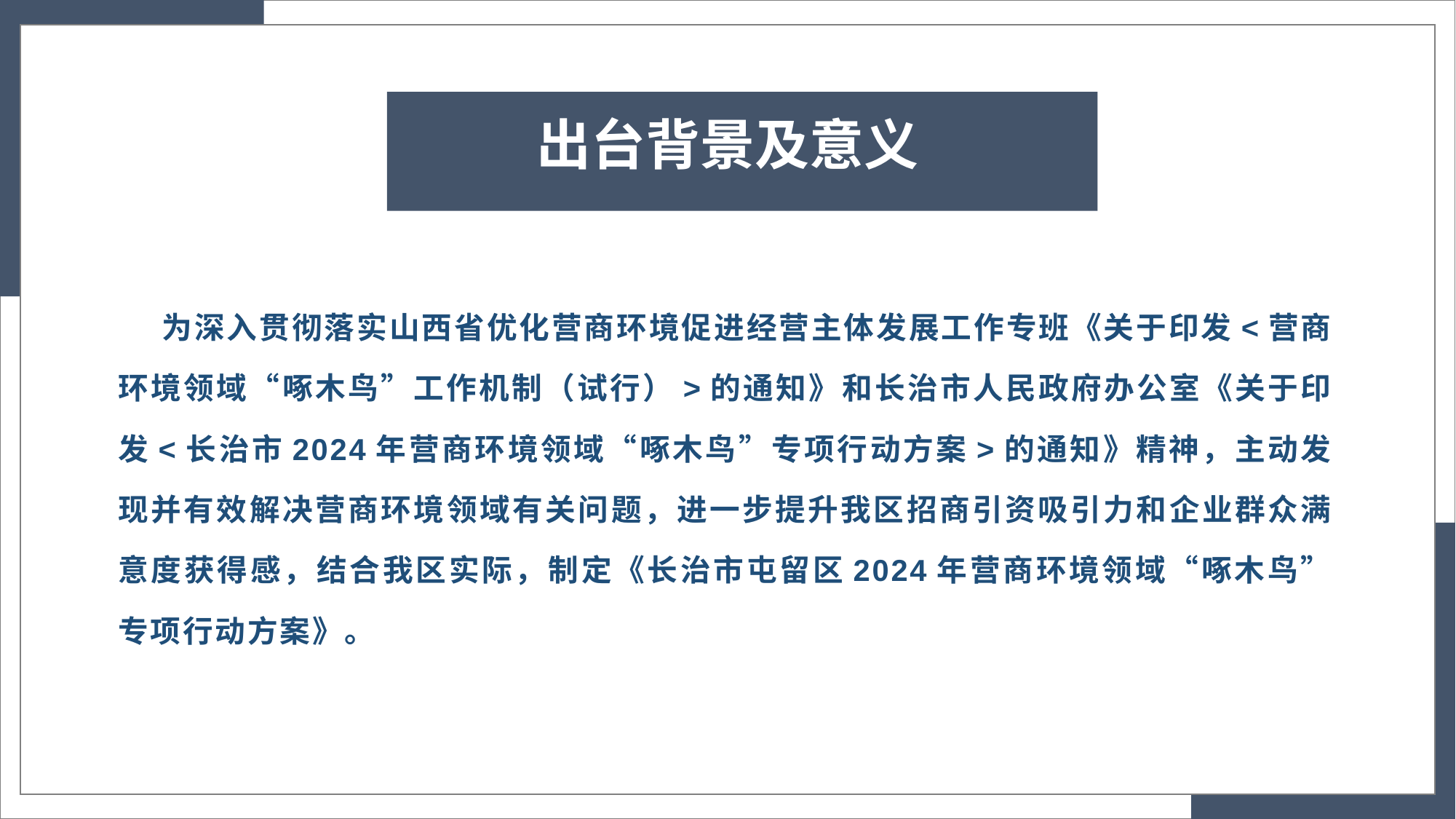

出台背景及意义
    为深入贯彻落实山西省优化营商环境促进经营主体发展工作专班《关于印发<营商环境领域“啄木鸟”工作机制（试行）>的通知》和长治市人民政府办公室《关于印发<长治市2024年营商环境领域“啄木鸟”专项行动方案>的通知》精神，主动发现并有效解决营商环境领域有关问题，进一步提升我区招商引资吸引力和企业群众满意度获得感，结合我区实际，制定《长治市屯留区2024年营商环境领域“啄木鸟”专项行动方案》。